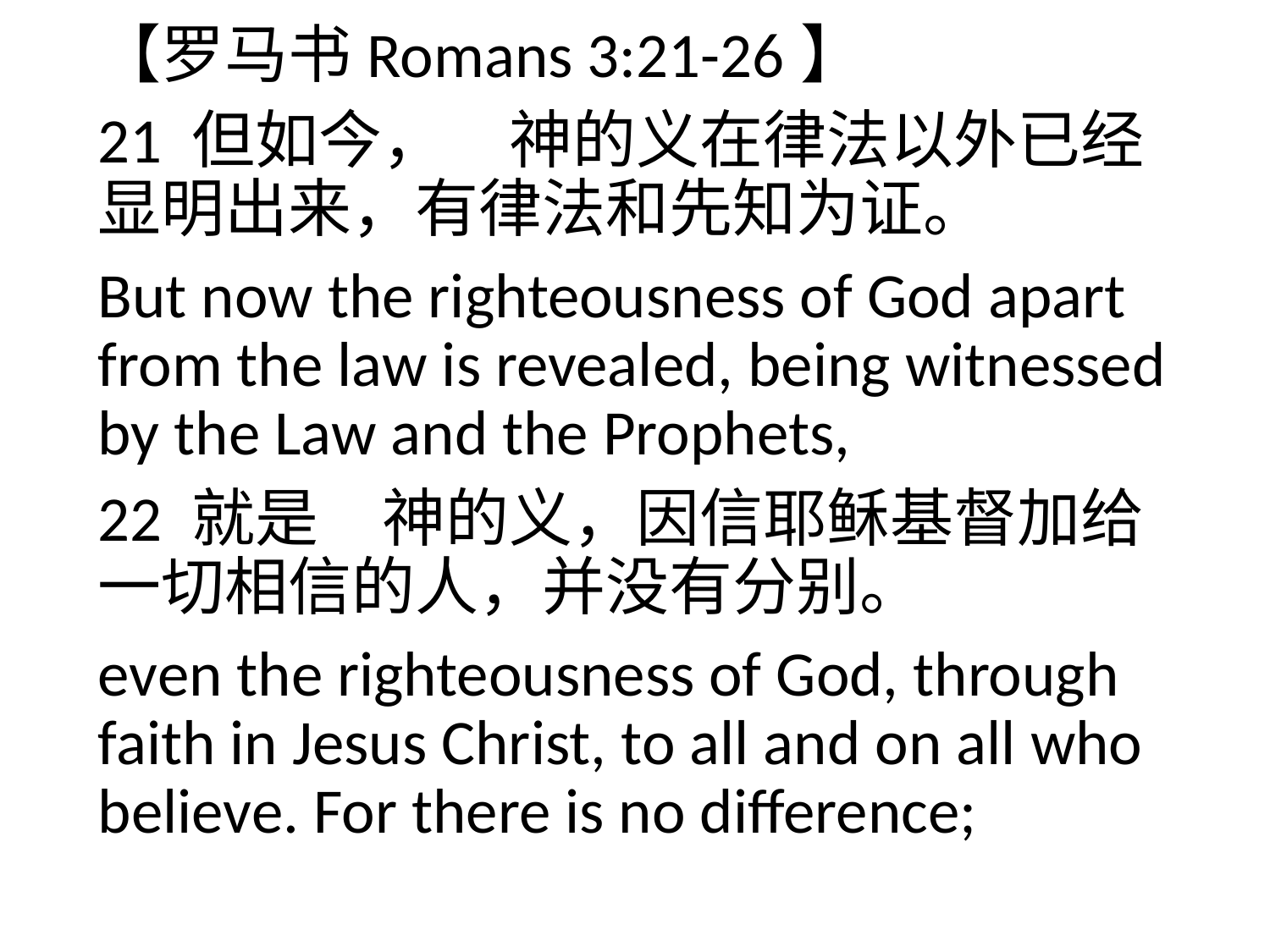

【罗马书Romans 3:21-26】
21 但如今，　神的义在律法以外已经显明出来，有律法和先知为证。
But now the righteousness of God apart from the law is revealed, being witnessed by the Law and the Prophets,
22 就是　神的义，因信耶稣基督加给一切相信的人，并没有分别。
even the righteousness of God, through faith in Jesus Christ, to all and on all who believe. For there is no difference;